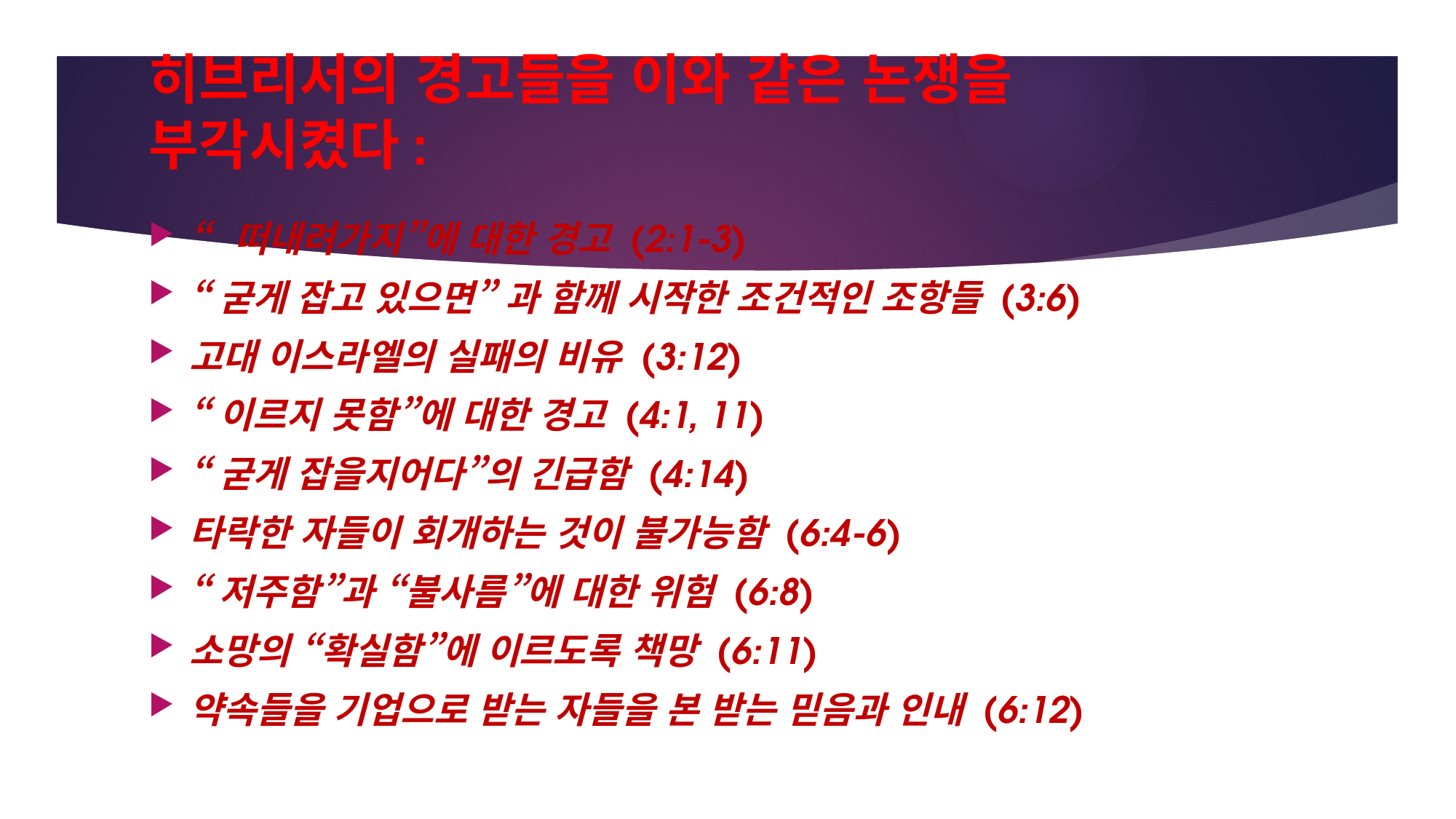

# 히브리서의 경고들을 이와 같은 논쟁을 부각시켰다:
“떠내려가지”에 대한 경고 (2:1-3)
“굳게 잡고 있으면” 과 함께 시작한 조건적인 조항들 (3:6)
고대 이스라엘의 실패의 비유 (3:12)
“이르지 못함”에 대한 경고 (4:1, 11)
“굳게 잡을지어다”의 긴급함 (4:14)
타락한 자들이 회개하는 것이 불가능함 (6:4-6)
“저주함”과 “불사름”에 대한 위험 (6:8)
소망의 “확실함”에 이르도록 책망 (6:11)
약속들을 기업으로 받는 자들을 본 받는 믿음과 인내 (6:12)